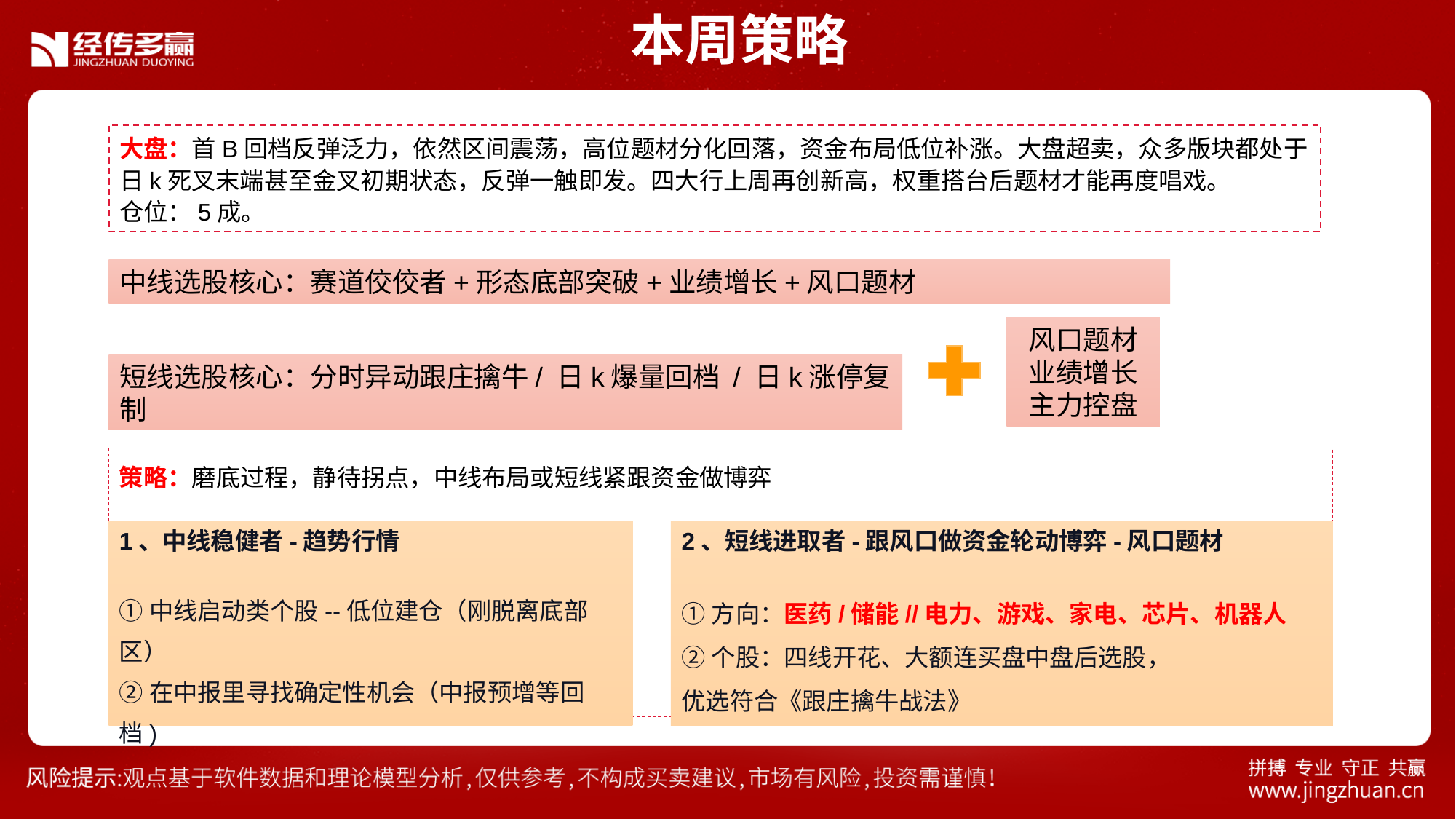

本周策略
大盘：首B回档反弹泛力，依然区间震荡，高位题材分化回落，资金布局低位补涨。大盘超卖，众多版块都处于日k死叉末端甚至金叉初期状态，反弹一触即发。四大行上周再创新高，权重搭台后题材才能再度唱戏。
仓位：5成。
中线选股核心：赛道佼佼者+形态底部突破+业绩增长+风口题材
风口题材
业绩增长
主力控盘

短线选股核心：分时异动跟庄擒牛/ 日k爆量回档 / 日k涨停复制
策略：磨底过程，静待拐点，中线布局或短线紧跟资金做博弈
1、中线稳健者-趋势行情

①中线启动类个股--低位建仓（刚脱离底部区）
②在中报里寻找确定性机会（中报预增等回档)

2、短线进取者-跟风口做资金轮动博弈-风口题材

①方向：医药/储能//电力、游戏、家电、芯片、机器人
②个股：四线开花、大额连买盘中盘后选股，
优选符合《跟庄擒牛战法》